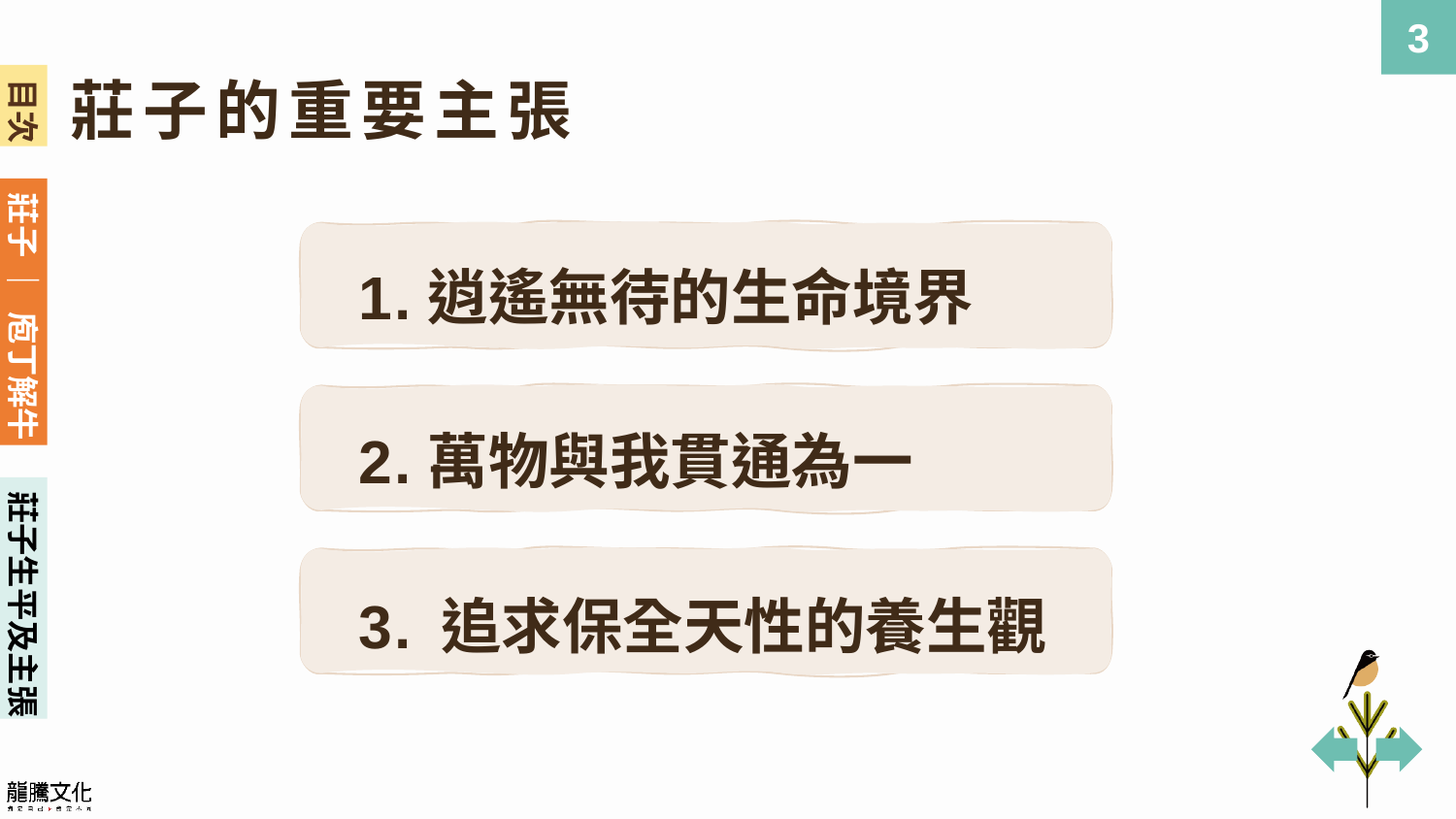

莊子的重要主張

逍遙無待的生命境界

萬物與我貫通為一
莊子生平及主張

追求保全天性的養生觀